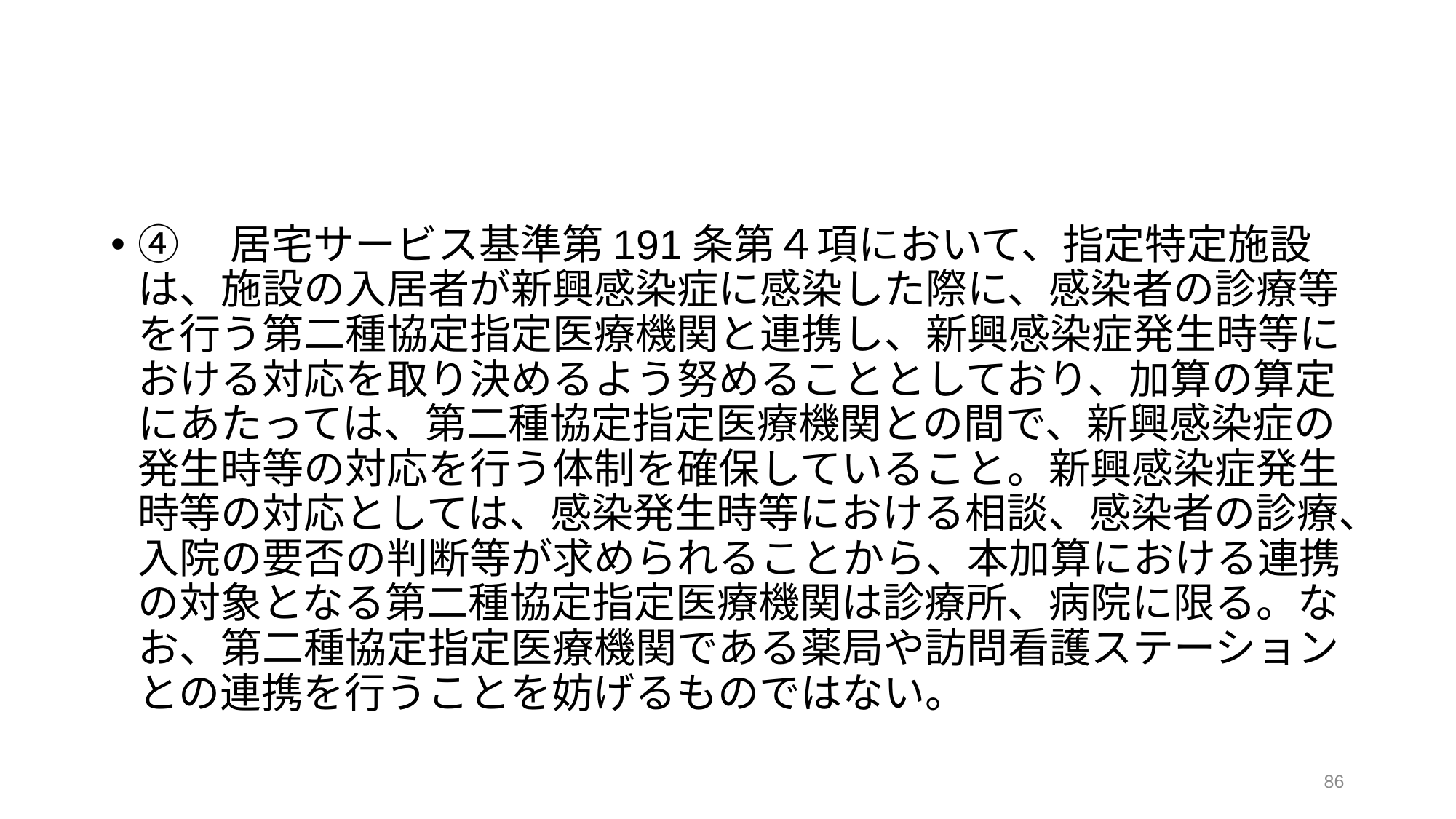

#
④　居宅サービス基準第191条第４項において、指定特定施設は、施設の入居者が新興感染症に感染した際に、感染者の診療等を行う第二種協定指定医療機関と連携し、新興感染症発生時等における対応を取り決めるよう努めることとしており、加算の算定にあたっては、第二種協定指定医療機関との間で、新興感染症の発生時等の対応を行う体制を確保していること。新興感染症発生時等の対応としては、感染発生時等における相談、感染者の診療、入院の要否の判断等が求められることから、本加算における連携の対象となる第二種協定指定医療機関は診療所、病院に限る。なお、第二種協定指定医療機関である薬局や訪問看護ステーションとの連携を行うことを妨げるものではない。
86